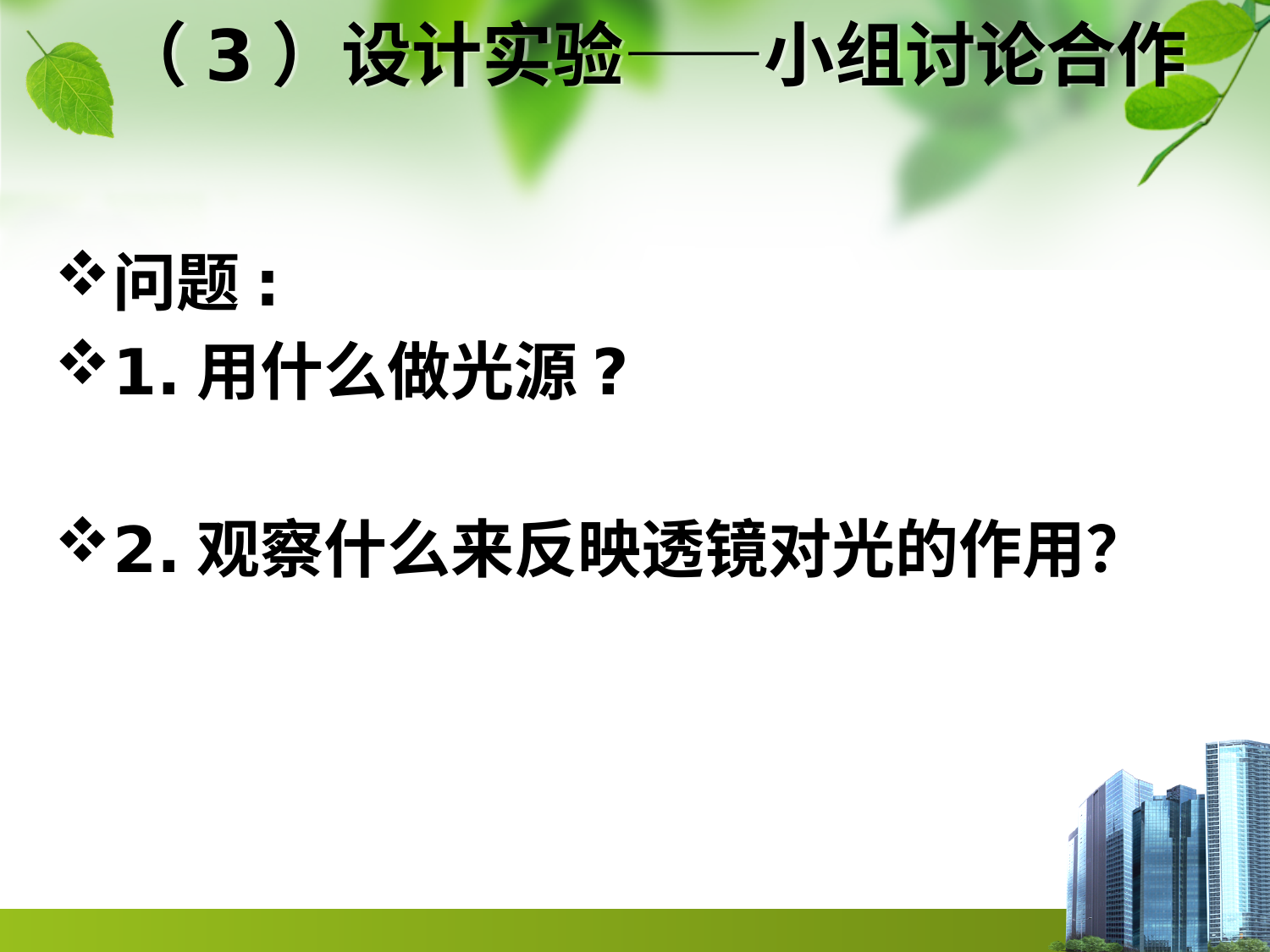

# （3）设计实验——小组讨论合作
问题:
1.用什么做光源?

2.观察什么来反映透镜对光的作用？